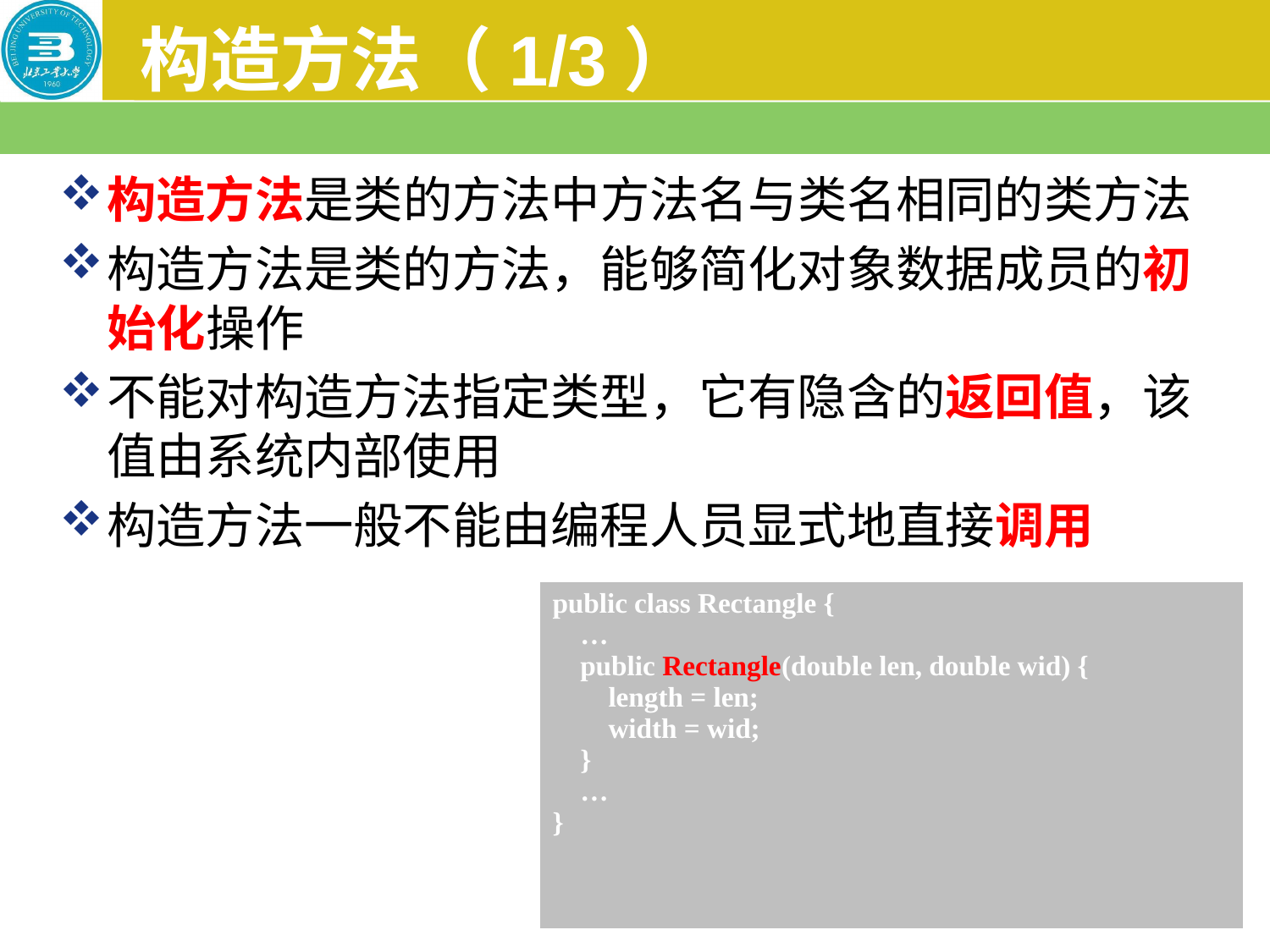

# 构造方法（1/3）
构造方法是类的方法中方法名与类名相同的类方法
构造方法是类的方法，能够简化对象数据成员的初始化操作
不能对构造方法指定类型，它有隐含的返回值，该值由系统内部使用
构造方法一般不能由编程人员显式地直接调用

| public class Rectangle { … public Rectangle(double len, double wid) { length = len; width = wid; } … } |
| --- |